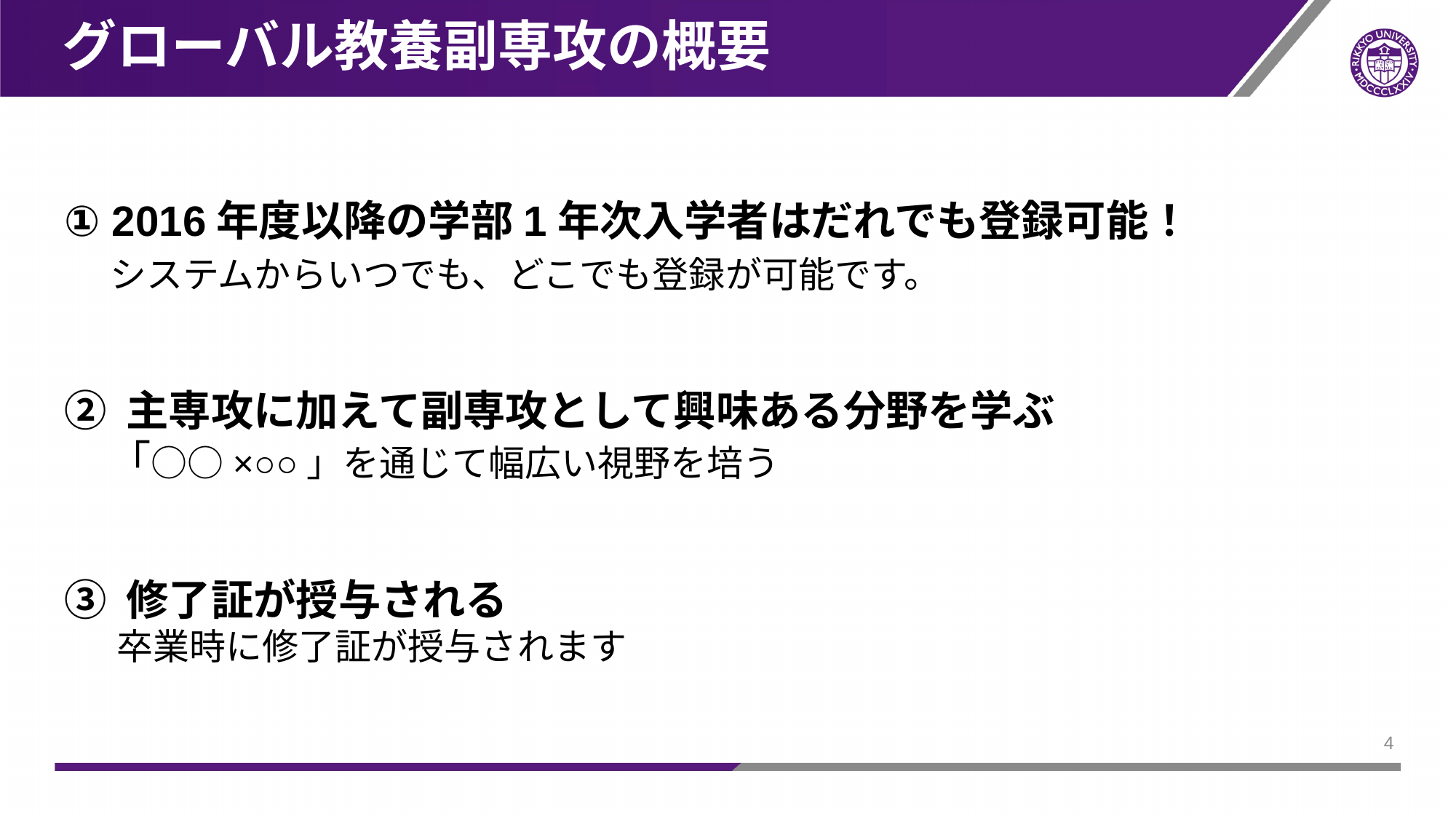

# グローバル教養副専攻の概要

① 2016年度以降の学部1年次入学者はだれでも登録可能！
　 システムからいつでも、どこでも登録が可能です。

② 主専攻に加えて副専攻として興味ある分野を学ぶ
　 「○○×○○」を通じて幅広い視野を培う

③ 修了証が授与される
　  卒業時に修了証が授与されます

4